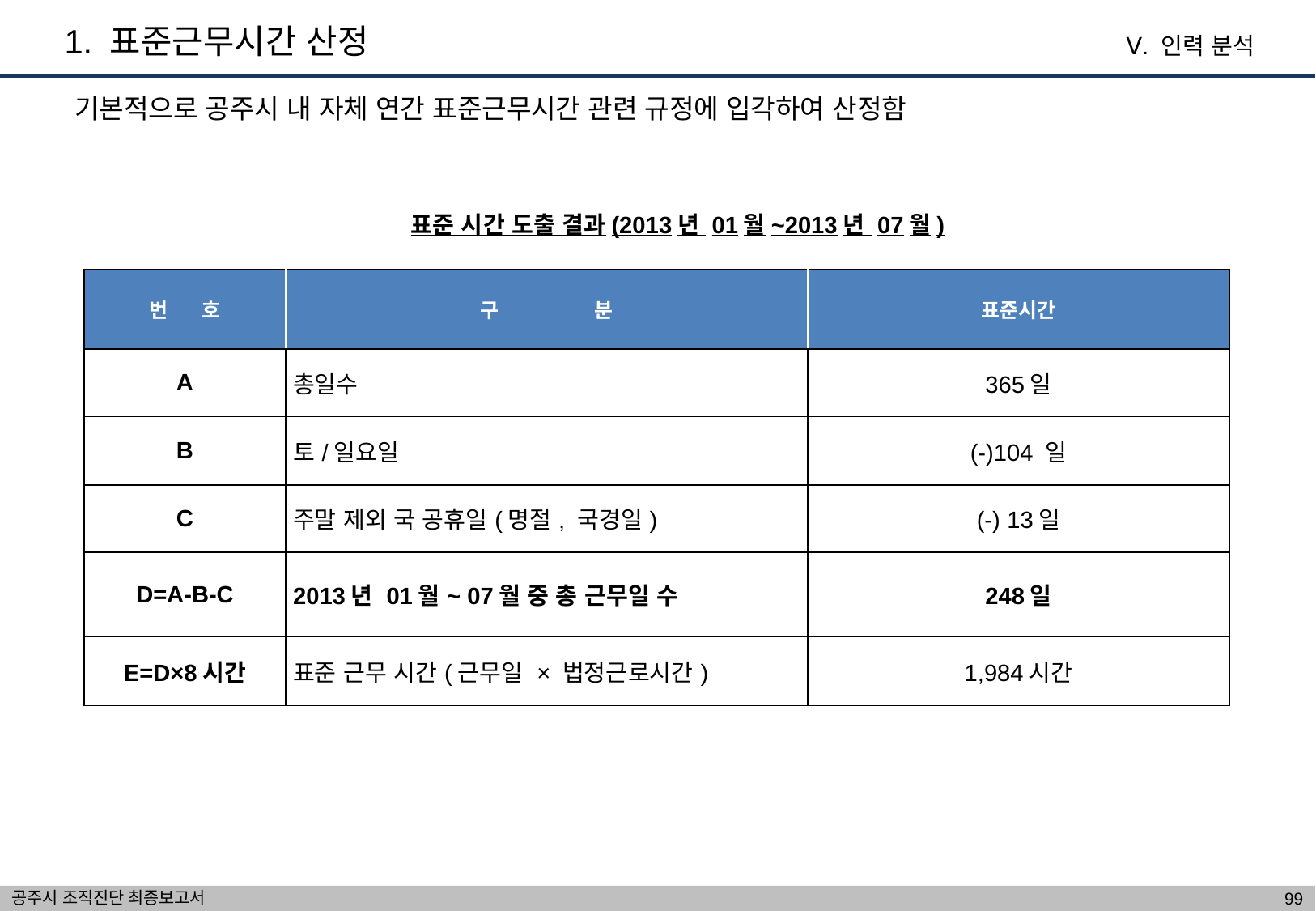

1. 표준근무시간 산정
Ⅴ. 인력 분석
기본적으로 공주시 내 자체 연간 표준근무시간 관련 규정에 입각하여 산정함
표준 시간 도출 결과(2013년 01월~2013년 07월)
| 번 호 | 구 분 | 표준시간 |
| --- | --- | --- |
| A | 총일수 | 365일 |
| B | 토/일요일 | (-)104 일 |
| C | 주말 제외 국 공휴일(명절, 국경일) | (-) 13일 |
| D=A-B-C | 2013년 01월~ 07월 중 총 근무일 수 | 248일 |
| E=D×8시간 | 표준 근무 시간(근무일 × 법정근로시간) | 1,984시간 |